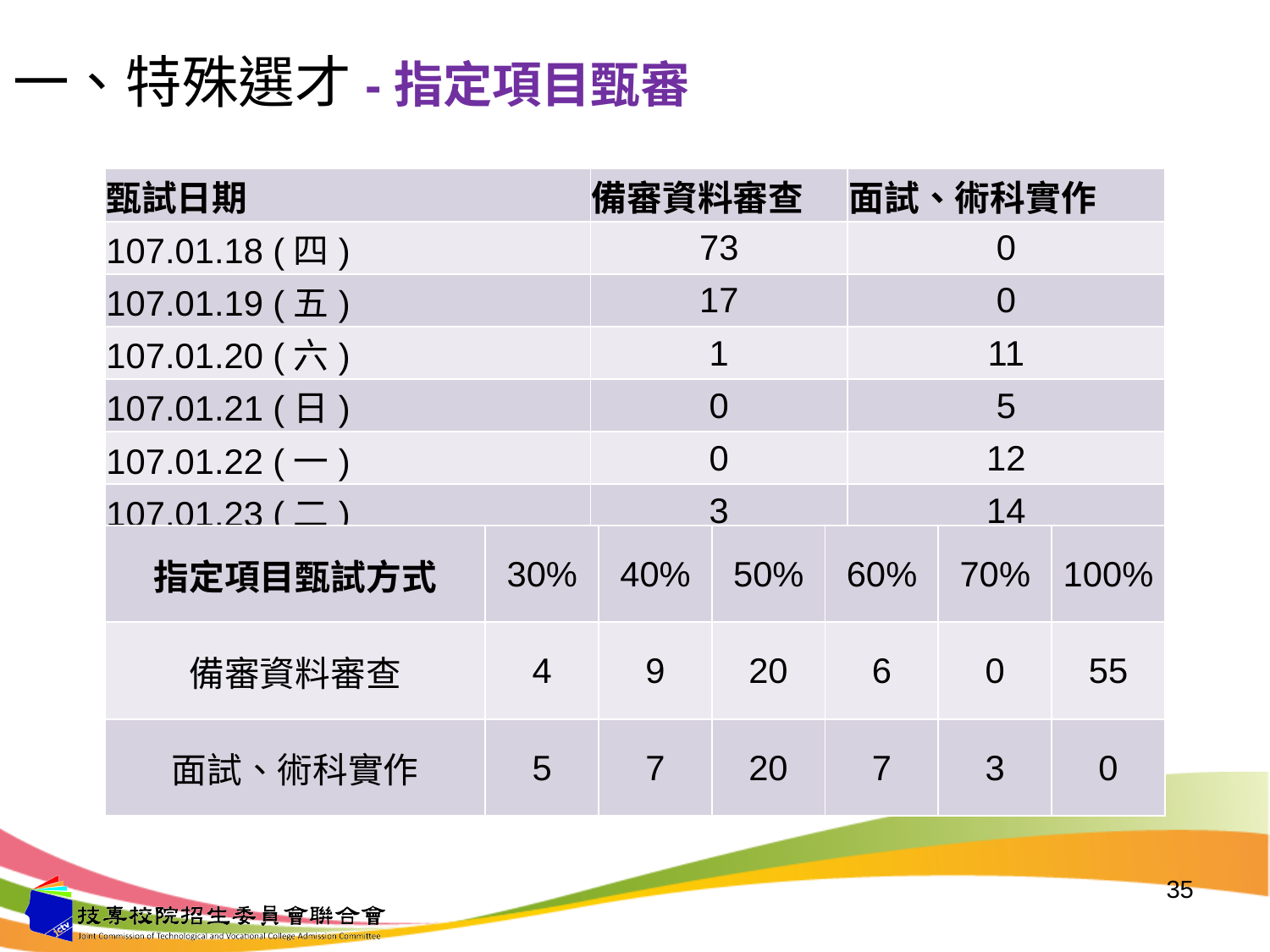

# 一、特殊選才-指定項目甄審
| 甄試日期 | 備審資料審查 | 面試、術科實作 |
| --- | --- | --- |
| 107.01.18 (四) | 73 | 0 |
| 107.01.19 (五) | 17 | 0 |
| 107.01.20 (六) | 1 | 11 |
| 107.01.21 (日) | 0 | 5 |
| 107.01.22 (一) | 0 | 12 |
| 107.01.23 (二) | 3 | 14 |
| 指定項目甄試方式 | 30% | 40% | 50% | 60% | 70% | 100% |
| --- | --- | --- | --- | --- | --- | --- |
| 備審資料審查 | 4 | 9 | 20 | 6 | 0 | 55 |
| 面試、術科實作 | 5 | 7 | 20 | 7 | 3 | 0 |
35